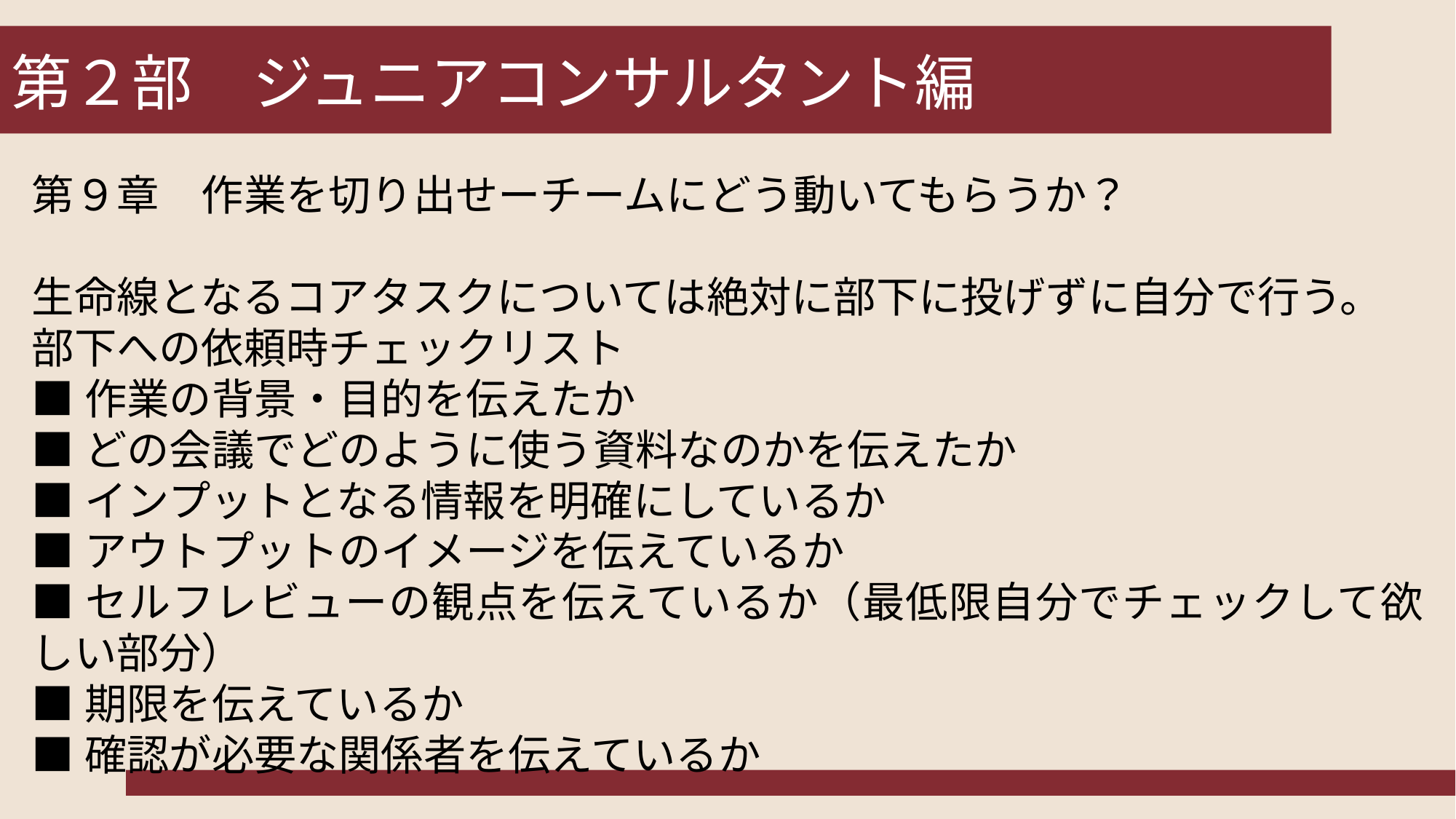

# 第２部　ジュニアコンサルタント編
第９章　作業を切り出せーチームにどう動いてもらうか？

生命線となるコアタスクについては絶対に部下に投げずに自分で行う。
部下への依頼時チェックリスト
■作業の背景・目的を伝えたか
■どの会議でどのように使う資料なのかを伝えたか
■インプットとなる情報を明確にしているか
■アウトプットのイメージを伝えているか
■セルフレビューの観点を伝えているか（最低限自分でチェックして欲しい部分）
■期限を伝えているか
■確認が必要な関係者を伝えているか
14